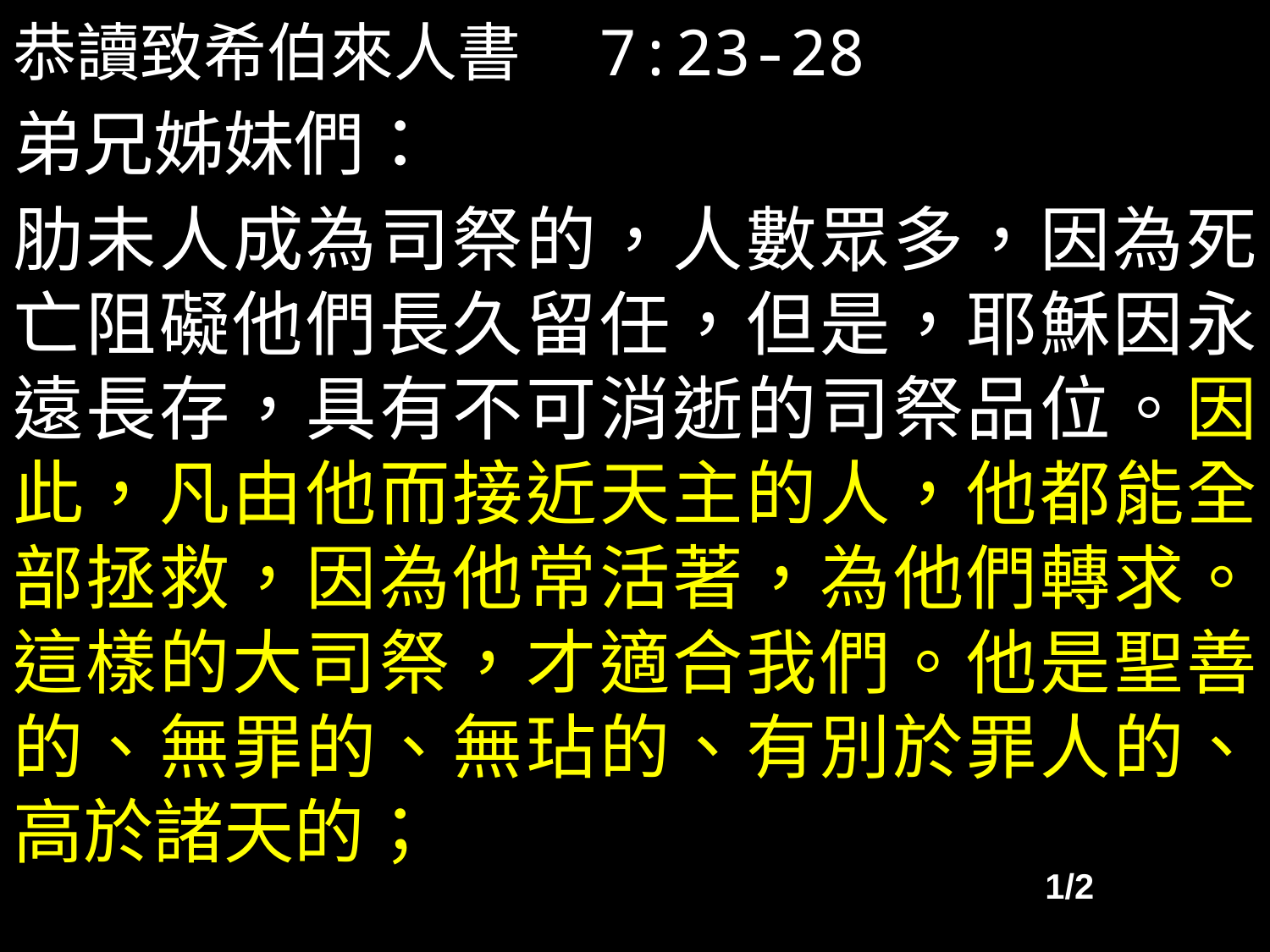

恭讀致希伯來人書　7:23-28
弟兄姊妹們：
肋未人成為司祭的，人數眾多，因為死亡阻礙他們長久留任，但是，耶穌因永遠長存，具有不可消逝的司祭品位。因此，凡由他而接近天主的人，他都能全部拯救，因為他常活著，為他們轉求。這樣的大司祭，才適合我們。他是聖善的、無罪的、無玷的、有別於罪人的、高於諸天的；
1/2